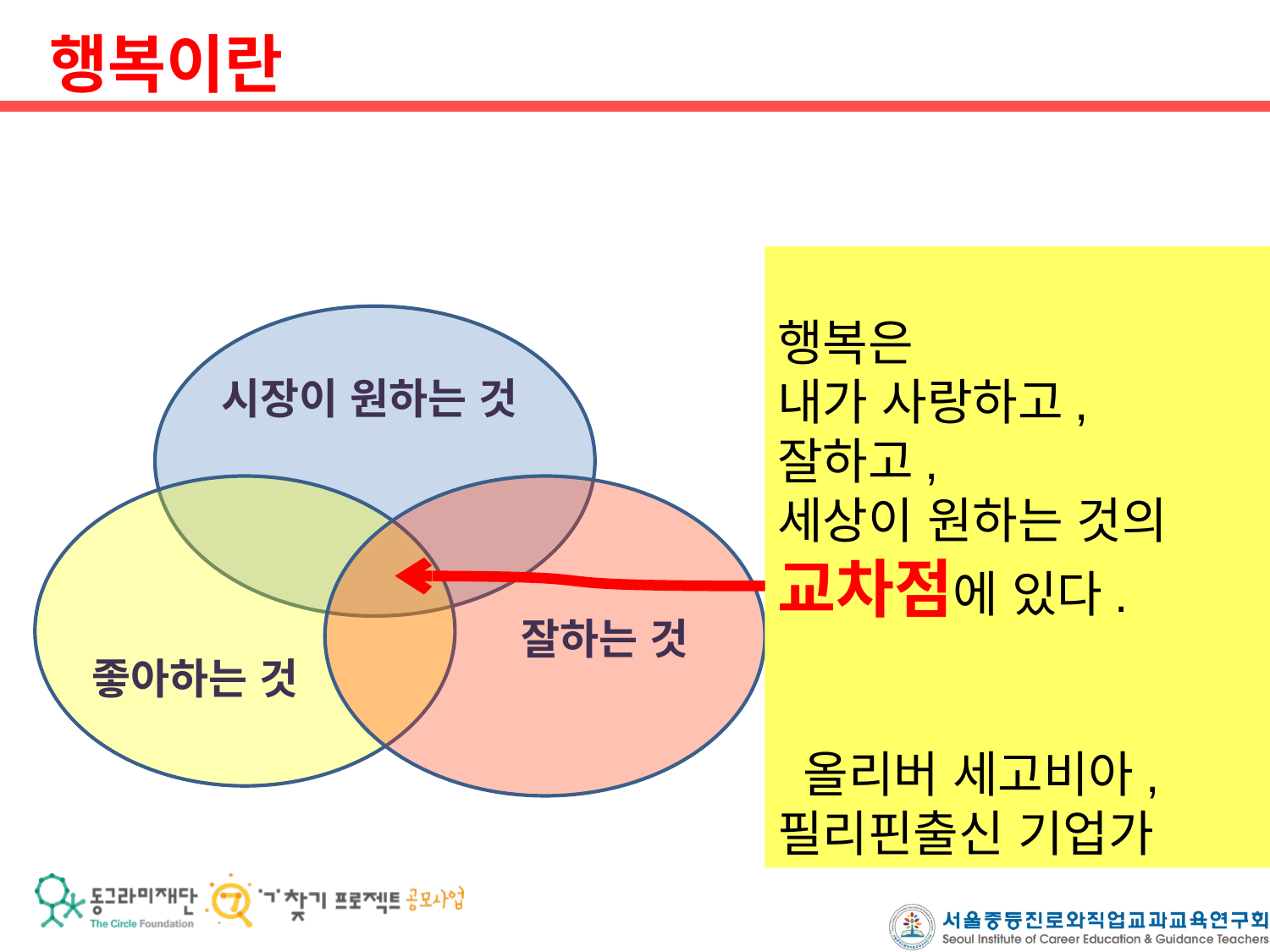

행복이란

행복은
내가 사랑하고,
잘하고,
세상이 원하는 것의
교차점에 있다.

 올리버 세고비아,
필리핀출신 기업가

시장이 원하는 것

잘하는 것
좋아하는 것